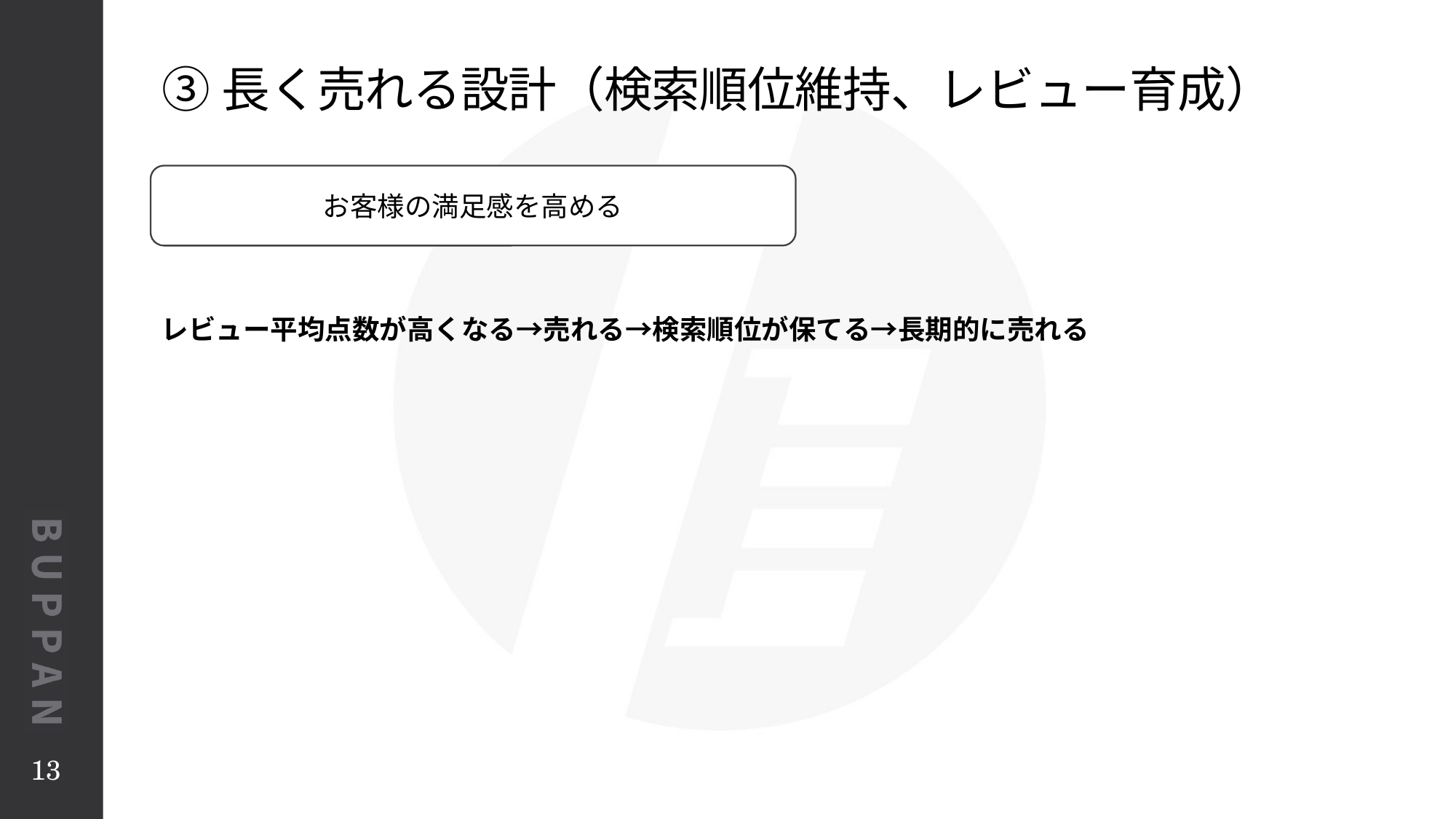

# ③長く売れる設計（検索順位維持、レビュー育成）
お客様の満足感を高める
レビュー平均点数が高くなる→売れる→検索順位が保てる→長期的に売れる
13